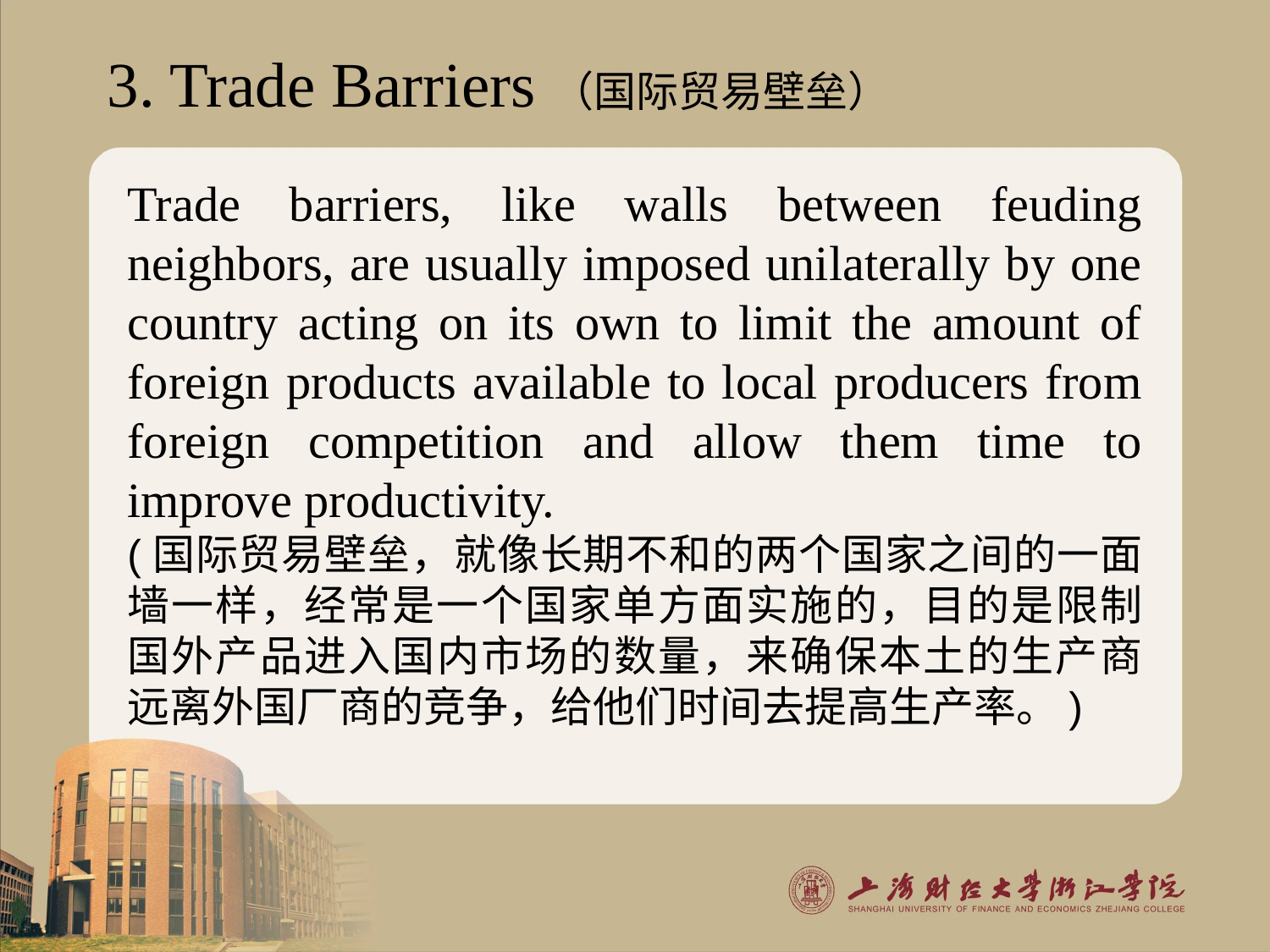

3. Trade Barriers（国际贸易壁垒）
Trade barriers, like walls between feuding neighbors, are usually imposed unilaterally by one country acting on its own to limit the amount of foreign products available to local producers from foreign competition and allow them time to improve productivity.
(国际贸易壁垒，就像长期不和的两个国家之间的一面墙一样，经常是一个国家单方面实施的，目的是限制国外产品进入国内市场的数量，来确保本土的生产商远离外国厂商的竞争，给他们时间去提高生产率。)